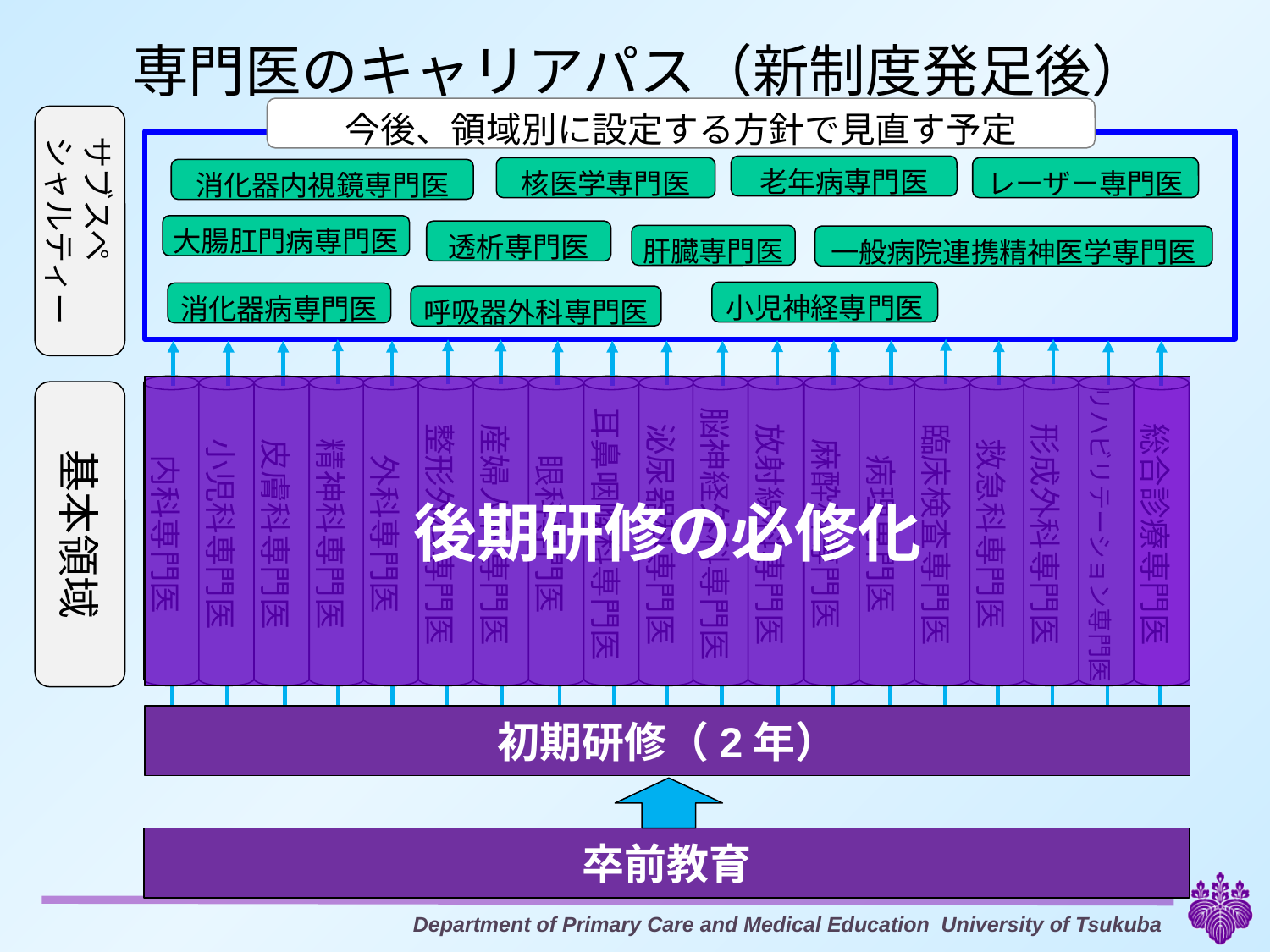

# 専門医のキャリアパス（新制度発足後）
今後、領域別に設定する方針で見直す予定
サブスペ
シャルティー

老年病専門医
核医学専門医
レーザー専門医
消化器内視鏡専門医
大腸肛門病専門医
透析専門医
肝臓専門医
一般病院連携精神医学専門医
小児神経専門医
消化器病専門医
呼吸器外科専門医
後期研修の必修化
総合診療専門医
内科専門医
小児科専門医
皮膚科専門医
精神科専門医
外科専門医
整形外科専門医
産婦人科専門医
眼科専門医
耳鼻咽喉科専門医
泌尿器科専門医
脳神経外科専門医
放射線科専門医
麻酔科専門医
病理専門医
臨床検査専門医
救急科専門医
形成外科専門医
リハビリテーション専門医
基本領域
初期研修（2年）

卒前教育